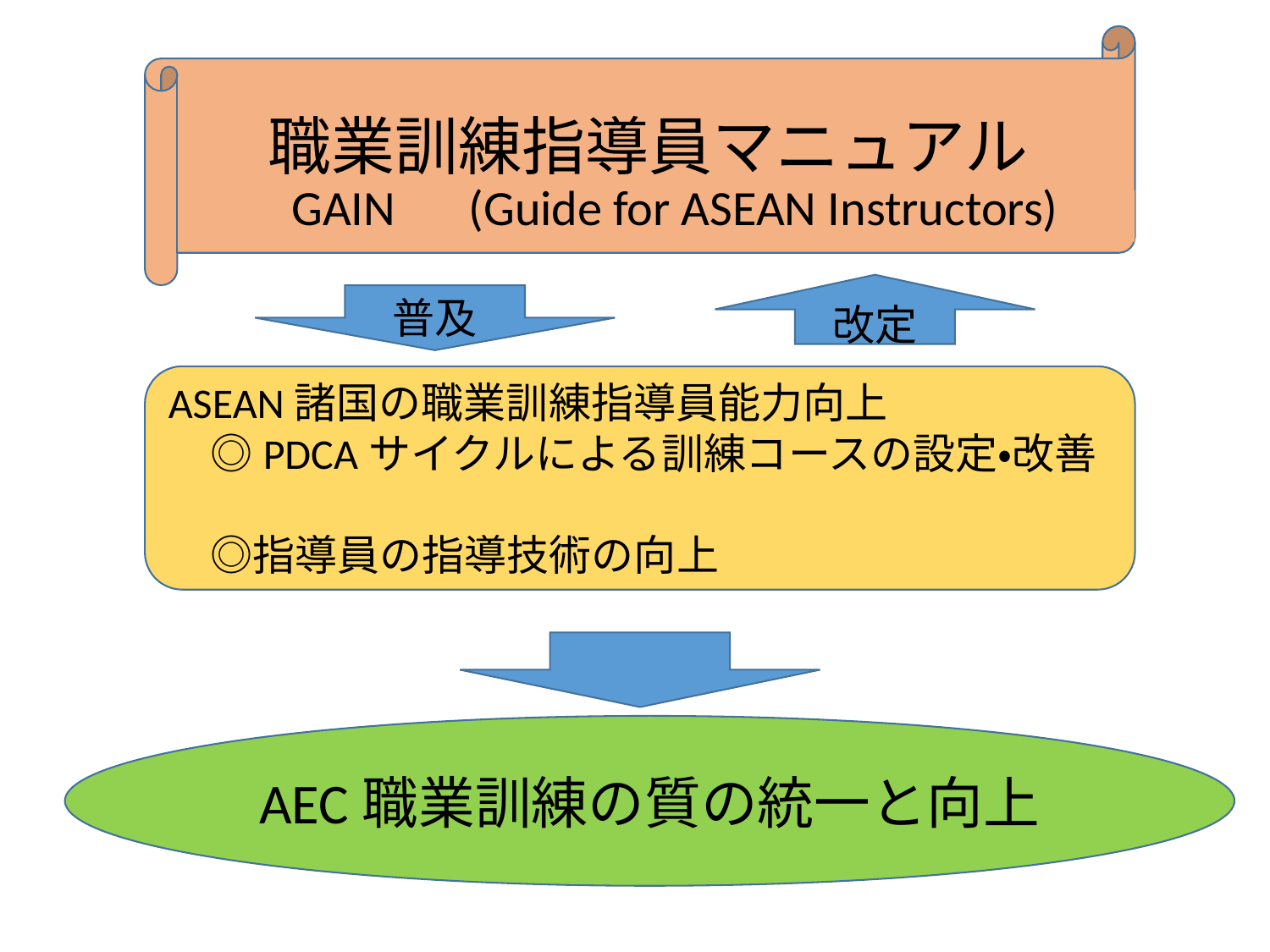

職業訓練指導員マニュアル

GAIN　(Guide for ASEAN Instructors)
改定
普及

ASEAN諸国の職業訓練指導員能力向上
　◎PDCAサイクルによる訓練コースの設定・改善
　◎指導員の指導技術の向上

AEC職業訓練の質の統一と向上